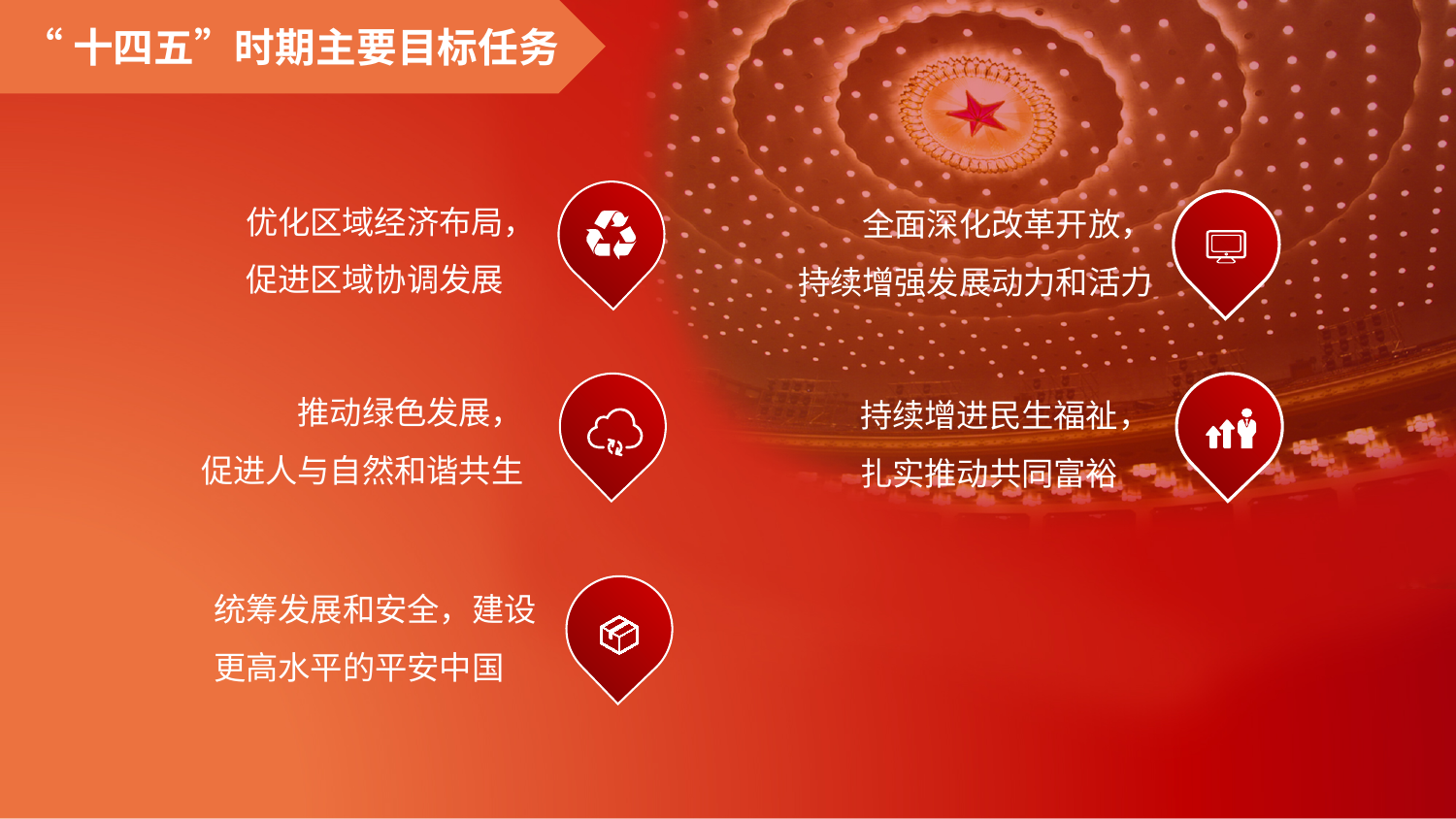

“十四五”时期主要目标任务
优化区域经济布局，促进区域协调发展

全面深化改革开放，
持续增强发展动力和活力

推动绿色发展，
促进人与自然和谐共生

持续增进民生福祉，扎实推动共同富裕

统筹发展和安全，建设更高水平的平安中国